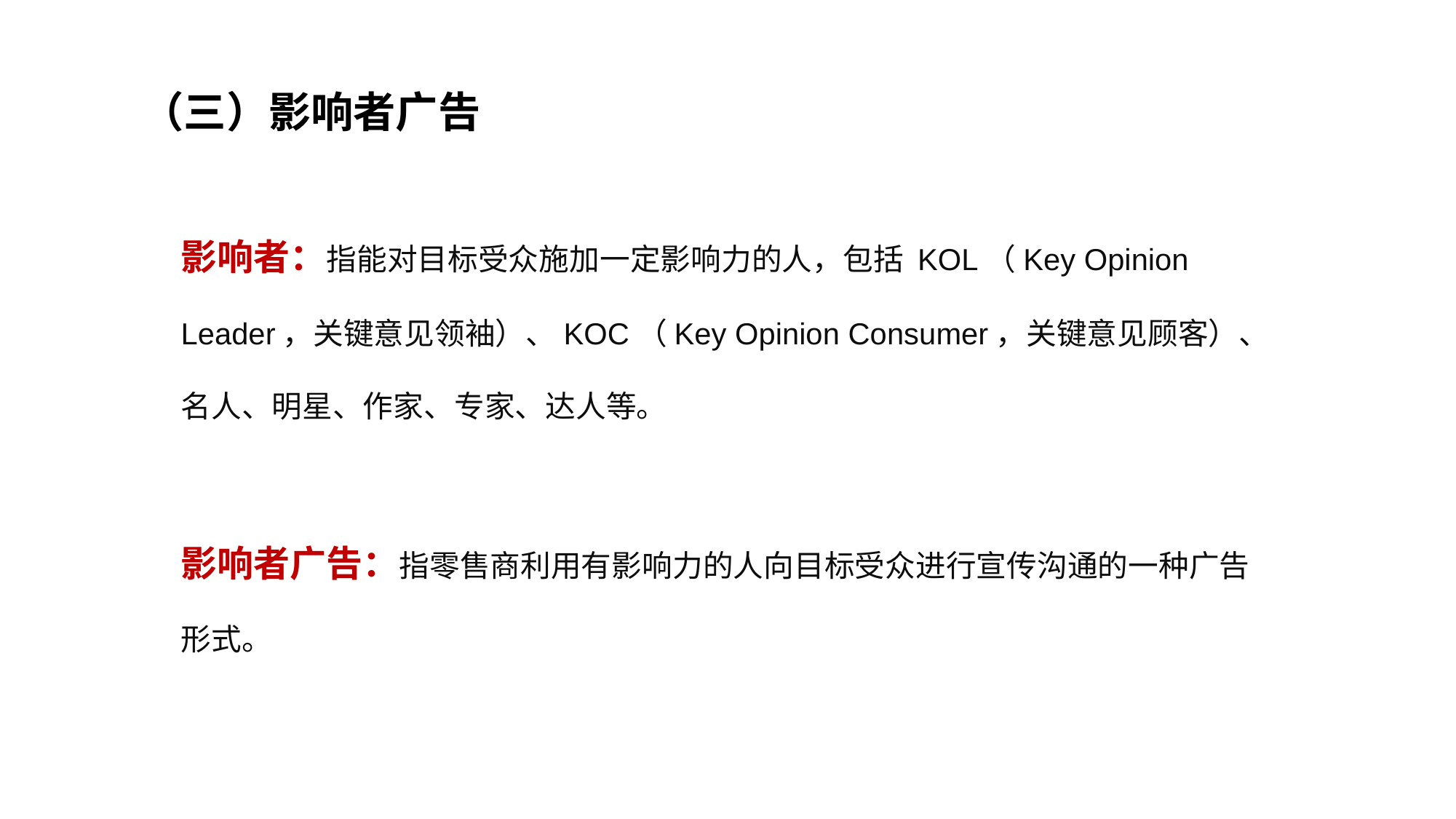

（三）影响者广告
影响者：指能对目标受众施加一定影响力的人，包括 KOL（Key Opinion Leader，关键意见领袖）、KOC（Key Opinion Consumer，关键意见顾客）、名人、明星、作家、专家、达人等。

影响者广告：指零售商利用有影响力的人向目标受众进行宣传沟通的一种广告形式。